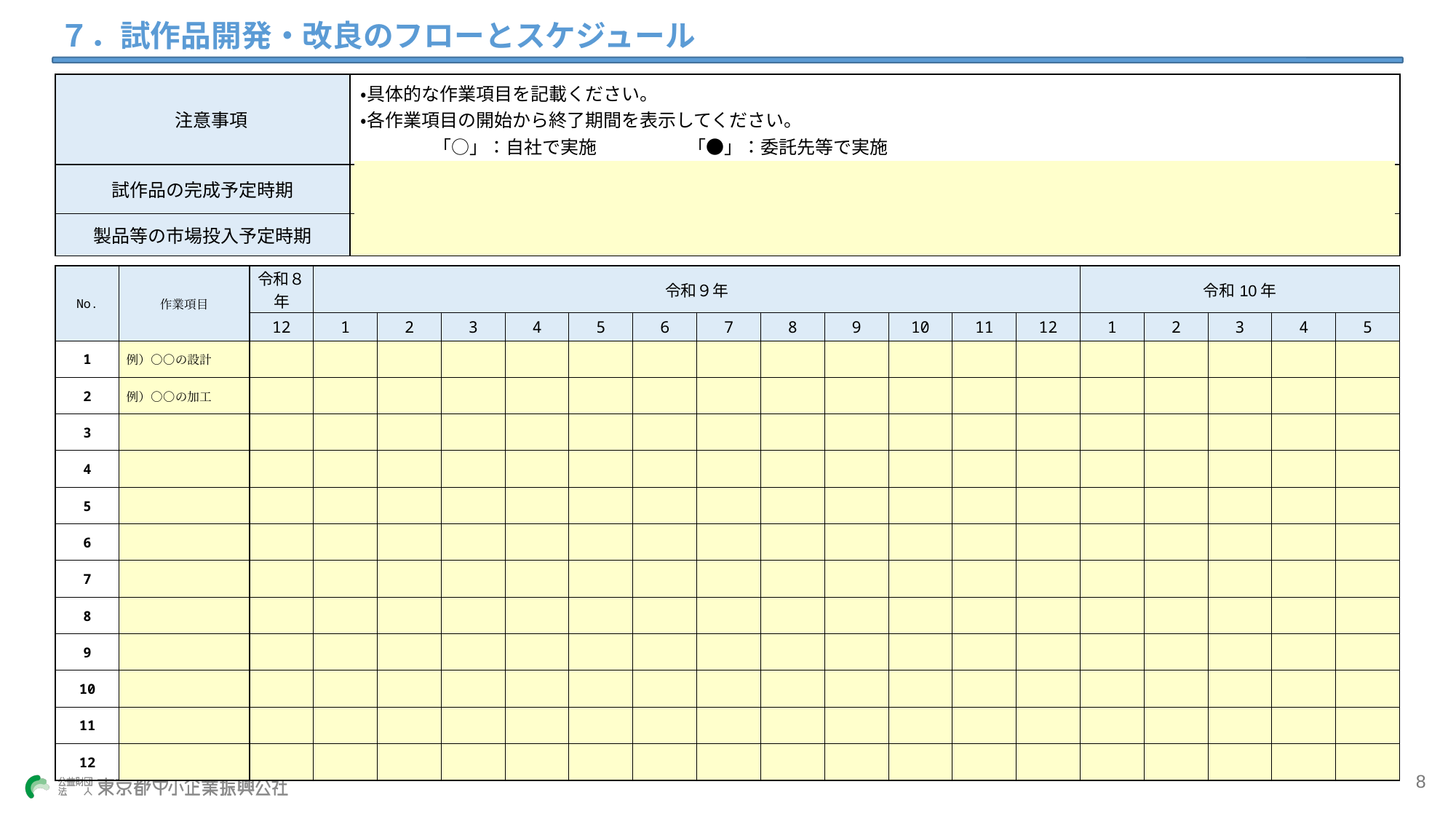

| No. | 作業項目 | 令和８年 | 令和９年 |  |  |  |  |  |  |  |  |  |  |  | 令和10年 |  |  |  |  |
| --- | --- | --- | --- | --- | --- | --- | --- | --- | --- | --- | --- | --- | --- | --- | --- | --- | --- | --- | --- |
|  |  | 12 | 1 | 2 | 3 | 4 | 5 | 6 | 7 | 8 | 9 | 10 | 11 | 12 | 1 | 2 | 3 | 4 | 5 |
| 1 | 例）○○の設計 |  |  |  |  |  |  |  |  |  |  |  |  |  |  |  |  |  |  |
| 2 | 例）○○の加工 |  |  |  |  |  |  |  |  |  |  |  |  |  |  |  |  |  |  |
| 3 |  |  |  |  |  |  |  |  |  |  |  |  |  |  |  |  |  |  |  |
| 4 |  |  |  |  |  |  |  |  |  |  |  |  |  |  |  |  |  |  |  |
| 5 |  |  |  |  |  |  |  |  |  |  |  |  |  |  |  |  |  |  |  |
| 6 |  |  |  |  |  |  |  |  |  |  |  |  |  |  |  |  |  |  |  |
| 7 |  |  |  |  |  |  |  |  |  |  |  |  |  |  |  |  |  |  |  |
| 8 |  |  |  |  |  |  |  |  |  |  |  |  |  |  |  |  |  |  |  |
| 9 |  |  |  |  |  |  |  |  |  |  |  |  |  |  |  |  |  |  |  |
| 10 |  |  |  |  |  |  |  |  |  |  |  |  |  |  |  |  |  |  |  |
| 11 |  |  |  |  |  |  |  |  |  |  |  |  |  |  |  |  |  |  |  |
| 12 |  |  |  |  |  |  |  |  |  |  |  |  |  |  |  |  |  |  |  |
8